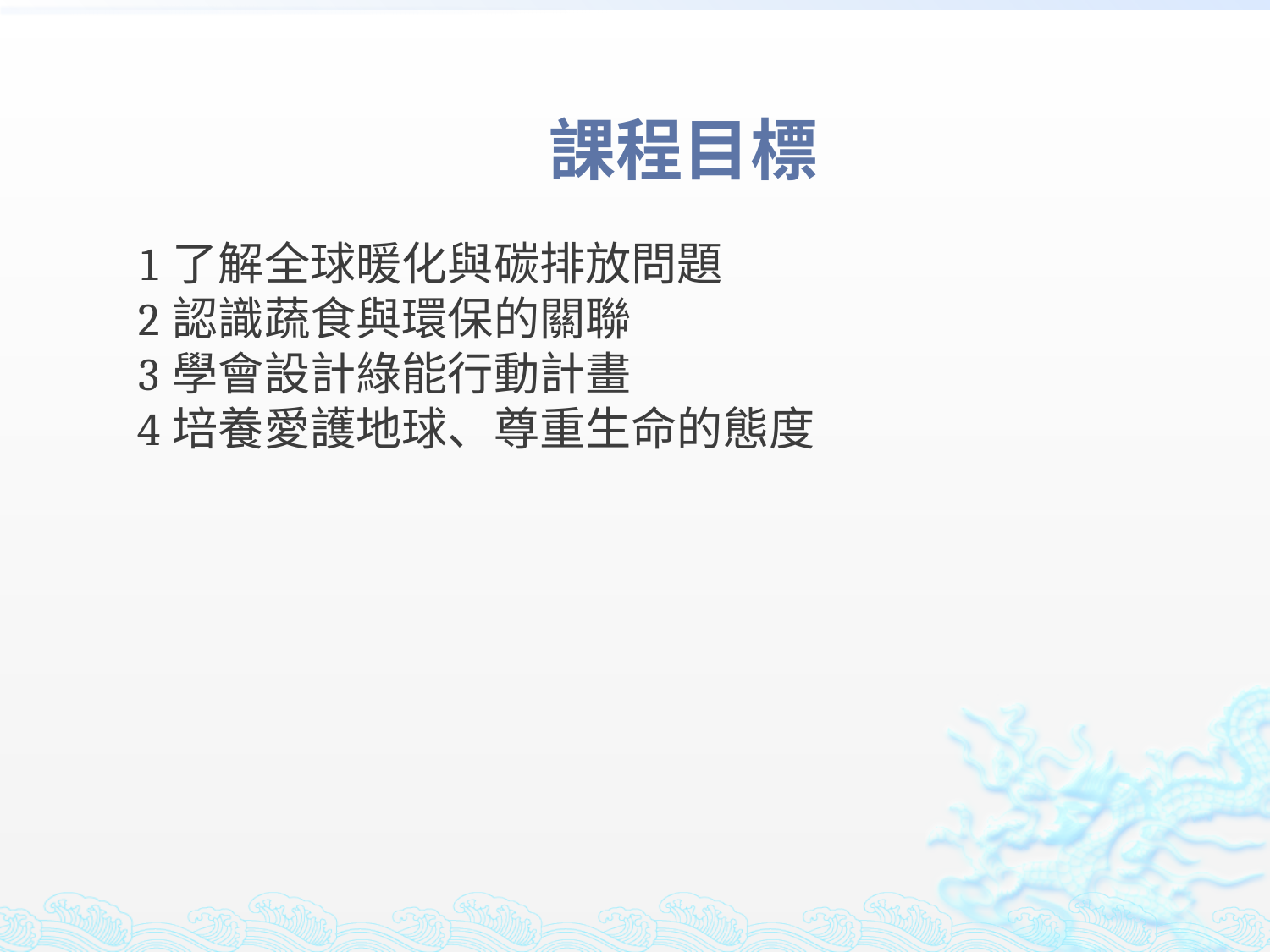

課程目標

1了解全球暖化與碳排放問題
2認識蔬食與環保的關聯
3學會設計綠能行動計畫
4培養愛護地球、尊重生命的態度